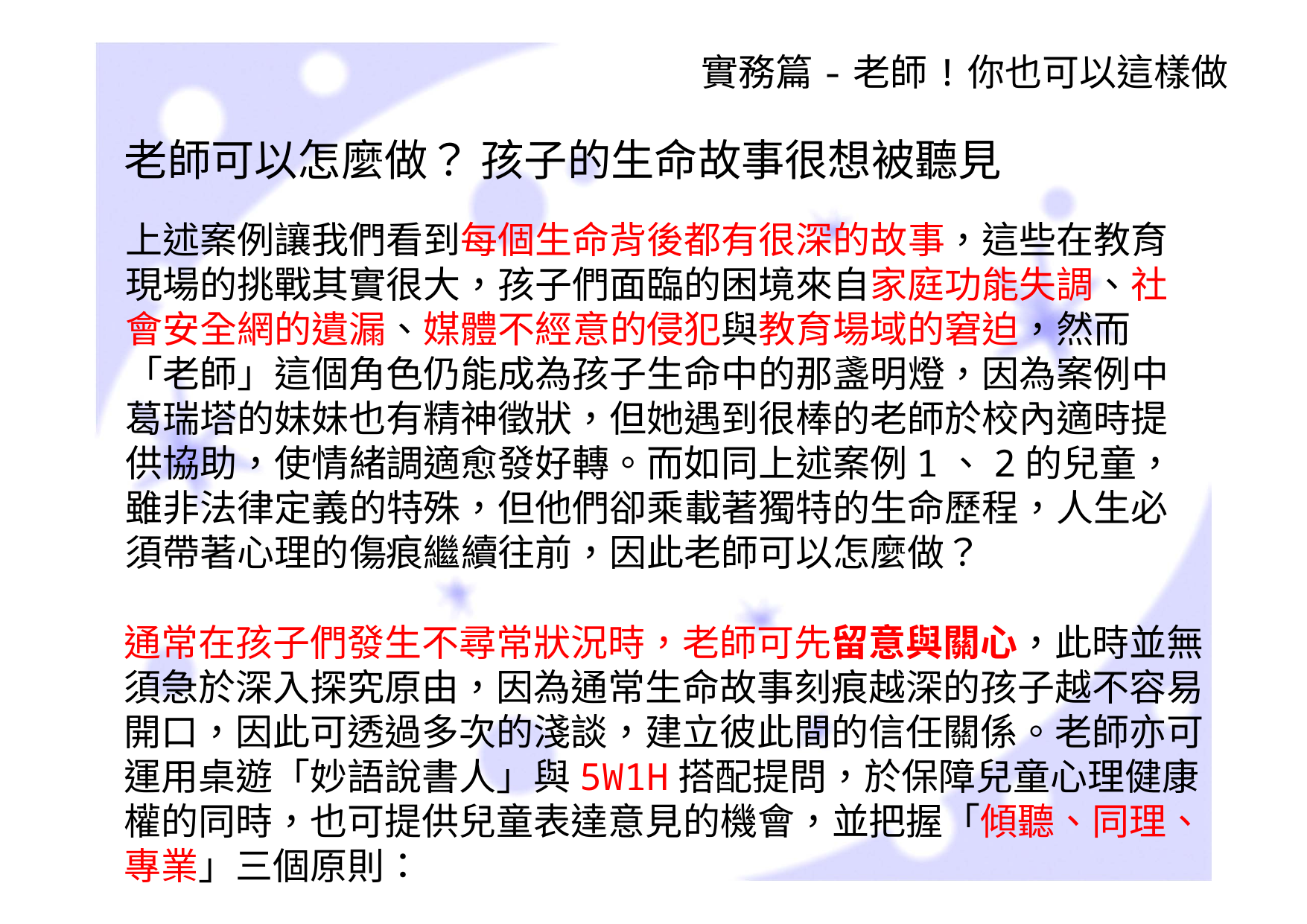

實務篇-老師!你也可以這樣做
老師可以怎麼做？ 孩子的生命故事很想被聽見
上述案例讓我們看到每個生命背後都有很深的故事，這些在教育 現場的挑戰其實很大，孩子們面臨的困境來自家庭功能失調、社會安全網的遺漏、媒體不經意的侵犯與教育場域的窘迫，然而「老師」這個角色仍能成為孩子生命中的那盞明燈，因為案例中葛瑞塔的妹妹也有精神徵狀，但她遇到很棒的老師於校內適時提供協助，使情緒調適愈發好轉。而如同上述案例1、2的兒童，雖非法律定義的特殊，但他們卻乘載著獨特的生命歷程，人生必須帶著心理的傷痕繼續往前，因此老師可以怎麼做？
通常在孩子們發生不尋常狀況時，老師可先留意與關心，此時並無須急於深入探究原由，因為通常生命故事刻痕越深的孩子越不容易開口，因此可透過多次的淺談，建立彼此間的信任關係。老師亦可運用桌遊「妙語說書人」與5W1H搭配提問，於保障兒童心理健康權的同時，也可提供兒童表達意見的機會，並把握「傾聽、同理、專業」三個原則：